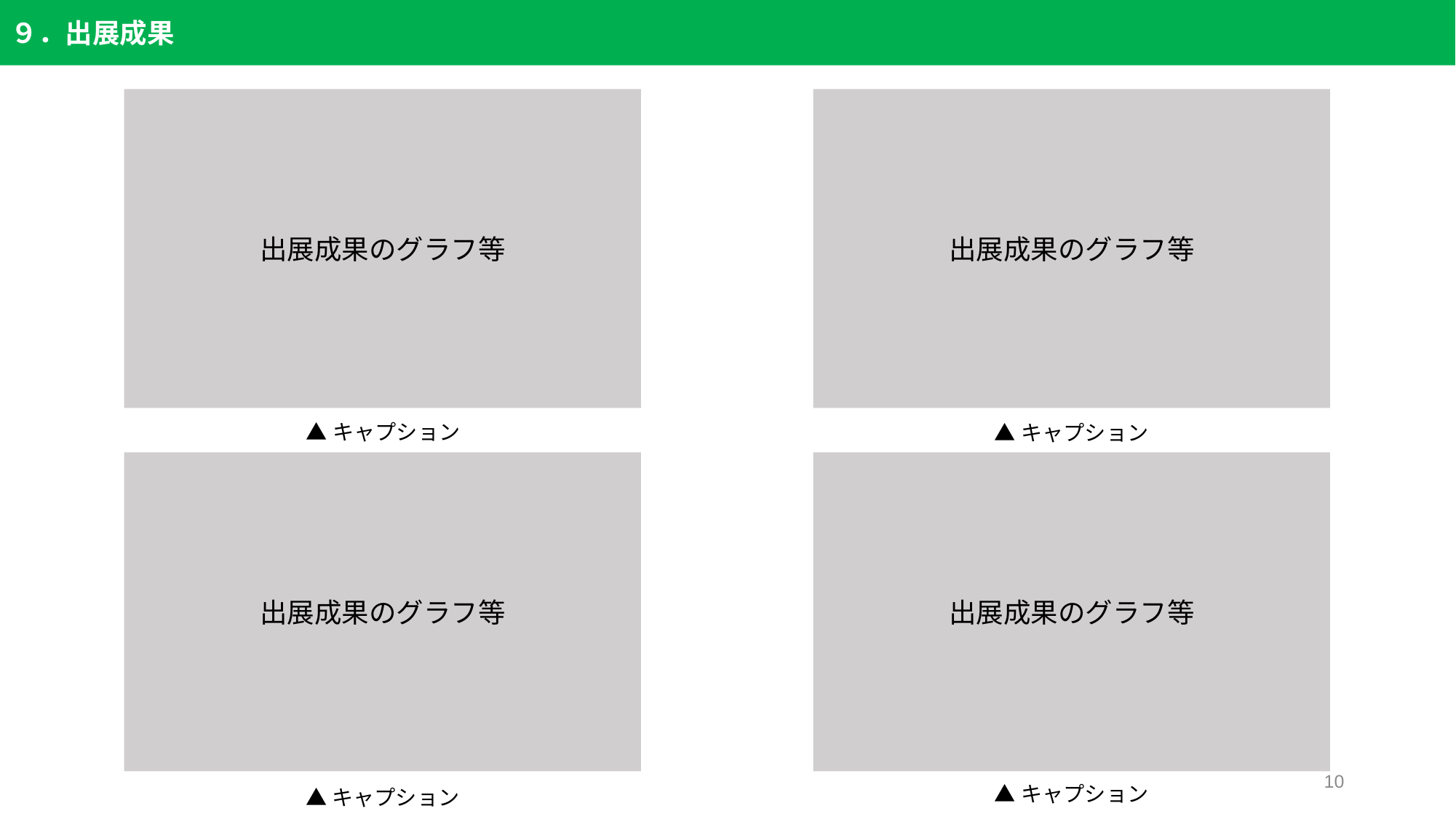

９．出展成果
出展成果のグラフ等
出展成果のグラフ等
▲キャプション
▲キャプション
出展成果のグラフ等
出展成果のグラフ等
10
▲キャプション
▲キャプション